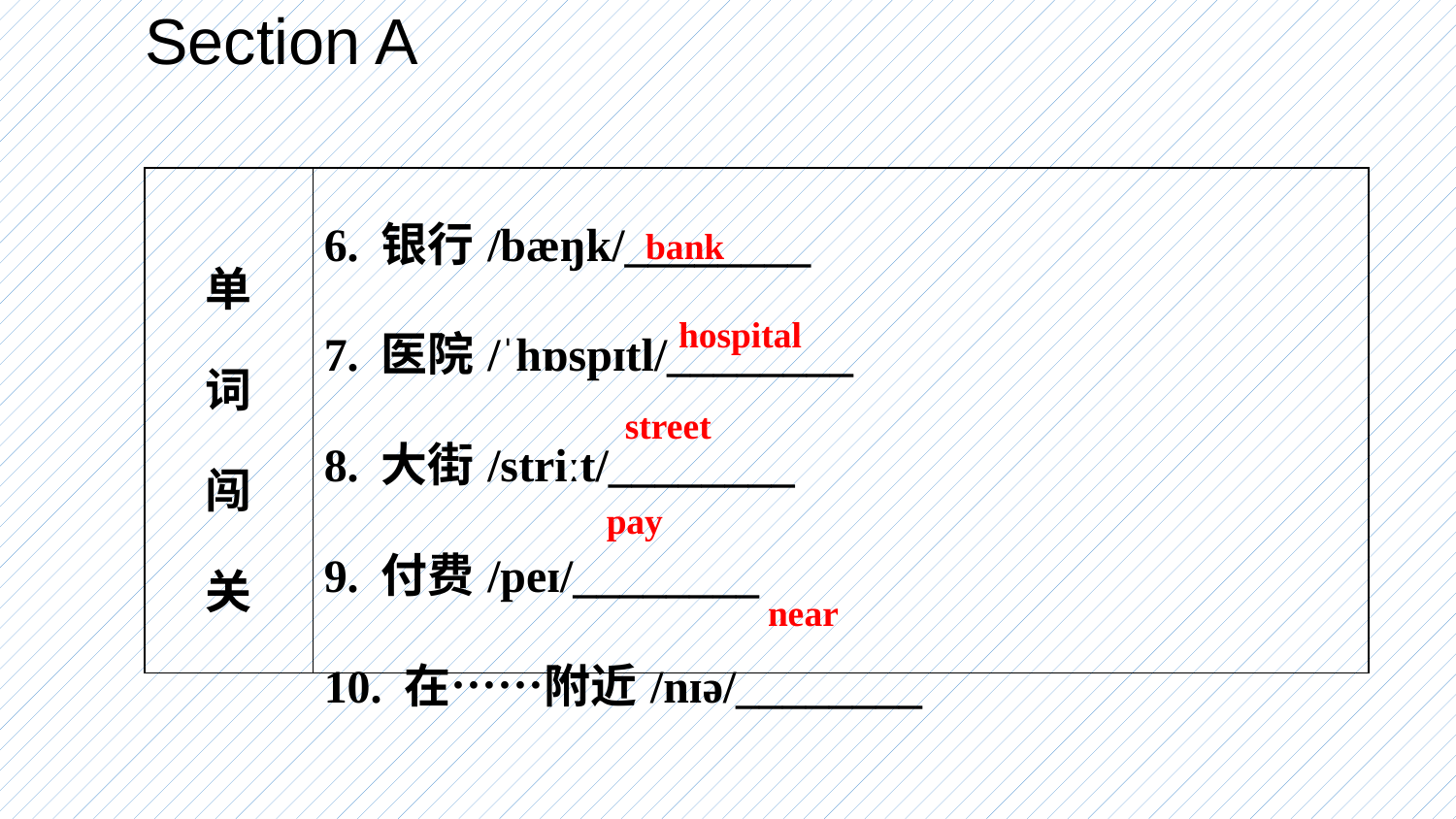

Section A

| 单 词 闯 关 | 6. 银行/bæŋk/\_\_\_\_\_\_\_\_ 7. 医院/ˈhɒspɪtl/\_\_\_\_\_\_\_\_ 8. 大街/striːt/\_\_\_\_\_\_\_\_ 9. 付费/peɪ/\_\_\_\_\_\_\_\_ 10. 在……附近/nɪə/\_\_\_\_\_\_\_\_ |
| --- | --- |
bank
hospital
street
pay
near